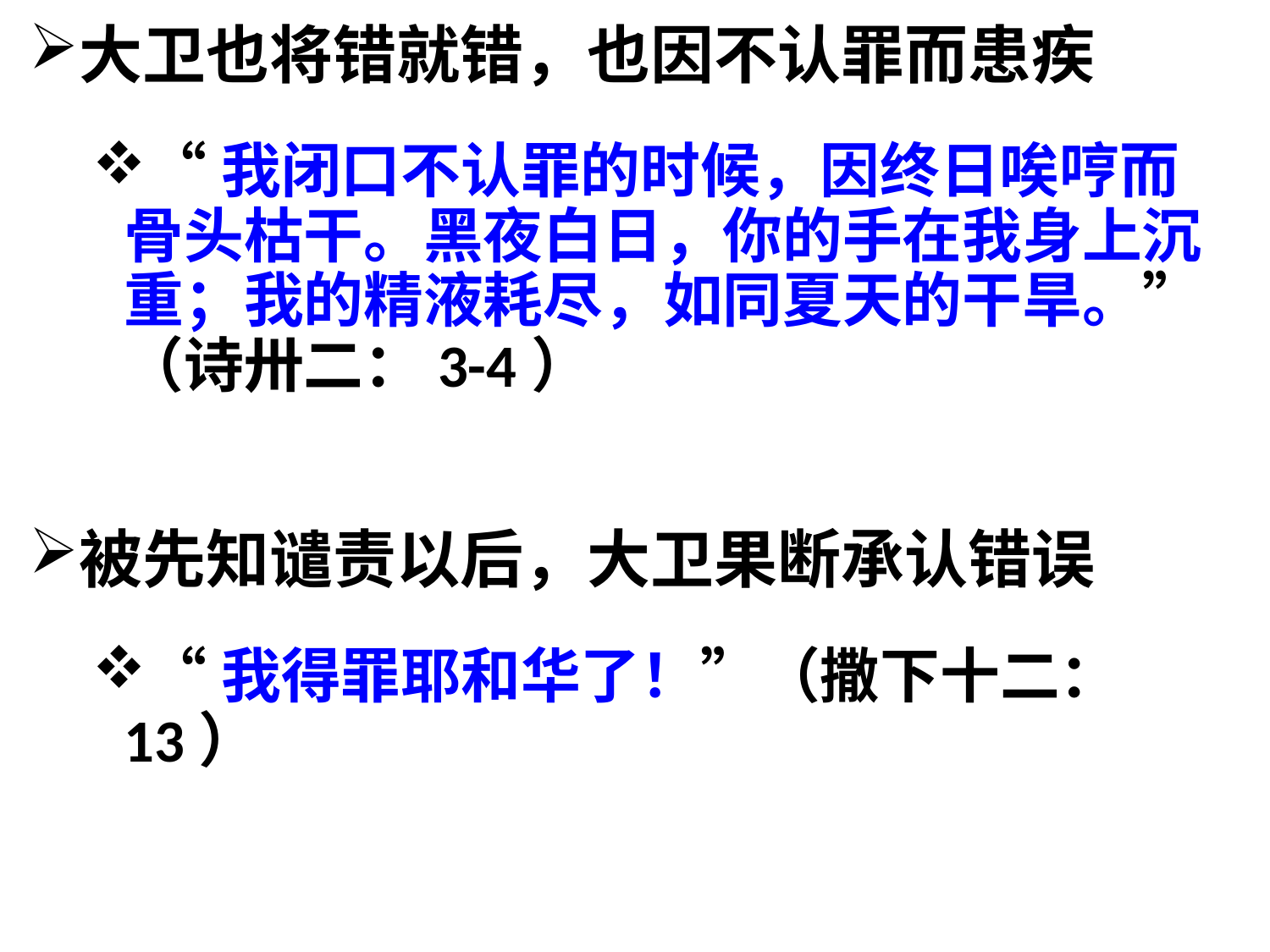

大卫也将错就错，也因不认罪而患疾

“我闭口不认罪的时候，因终日唉哼而骨头枯干。黑夜白日，你的手在我身上沉重；我的精液耗尽，如同夏天的干旱。”（诗卅二：3-4）

被先知谴责以后，大卫果断承认错误

“我得罪耶和华了！”（撒下十二：13）